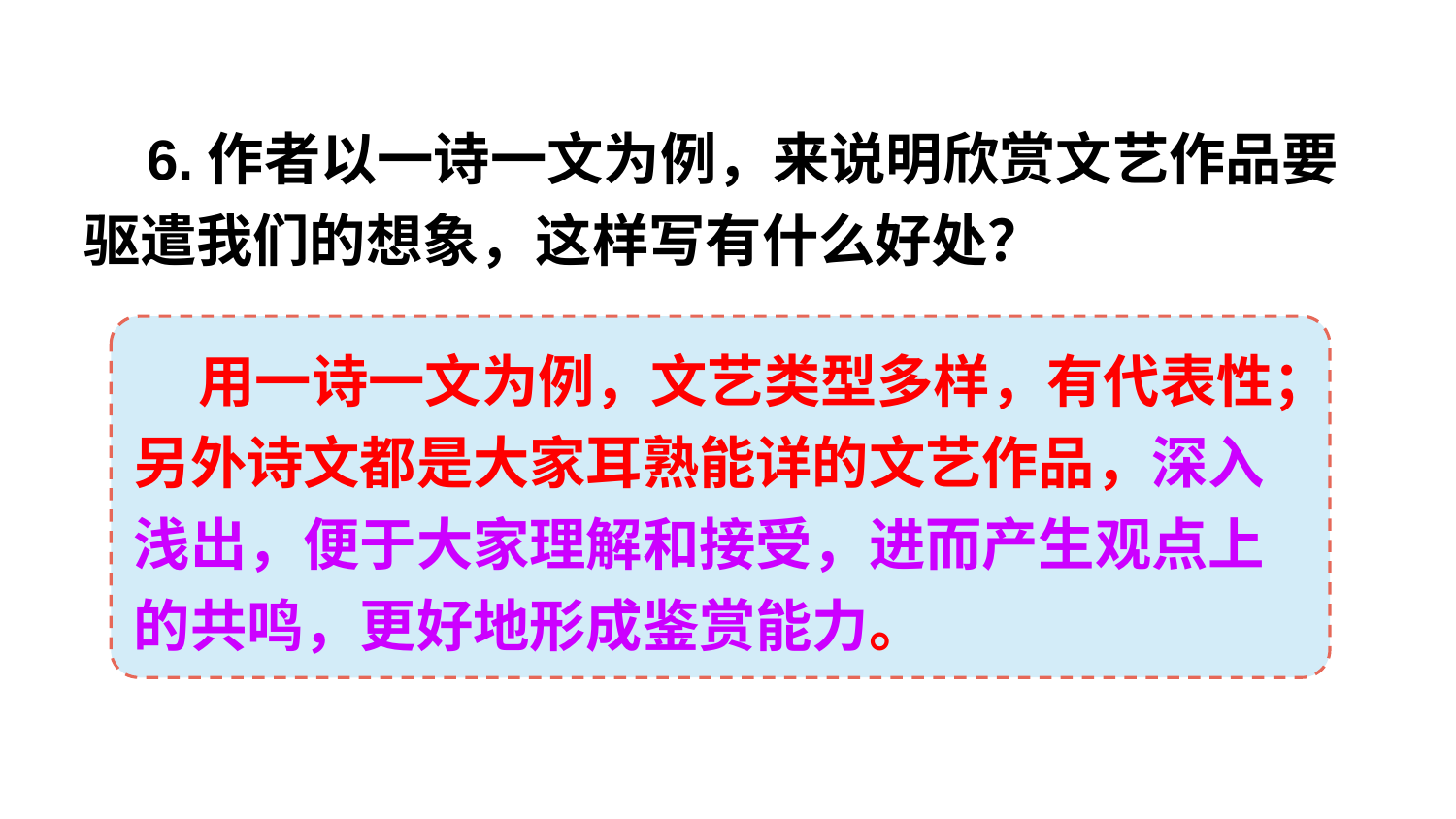

6.作者以一诗一文为例，来说明欣赏文艺作品要驱遣我们的想象，这样写有什么好处？

    用一诗一文为例，文艺类型多样，有代表性；另外诗文都是大家耳熟能详的文艺作品，深入浅出，便于大家理解和接受，进而产生观点上的共鸣，更好地形成鉴赏能力。